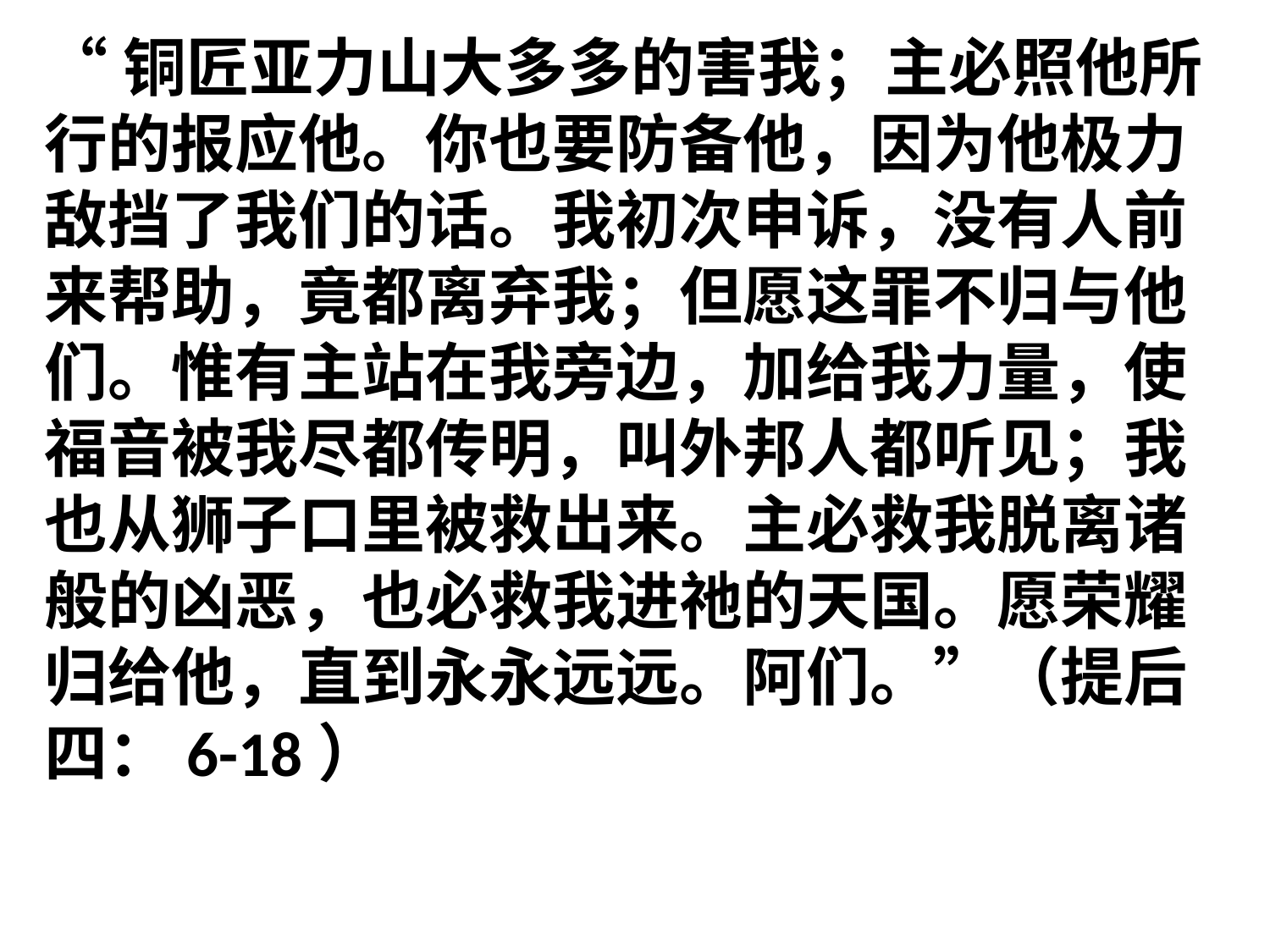

“铜匠亚力山大多多的害我；主必照他所行的报应他。你也要防备他，因为他极力敌挡了我们的话。我初次申诉，没有人前来帮助，竟都离弃我；但愿这罪不归与他们。惟有主站在我旁边，加给我力量，使福音被我尽都传明，叫外邦人都听见；我也从狮子口里被救出来。主必救我脱离诸般的凶恶，也必救我进祂的天国。愿荣耀归给他，直到永永远远。阿们。”（提后四：6-18）